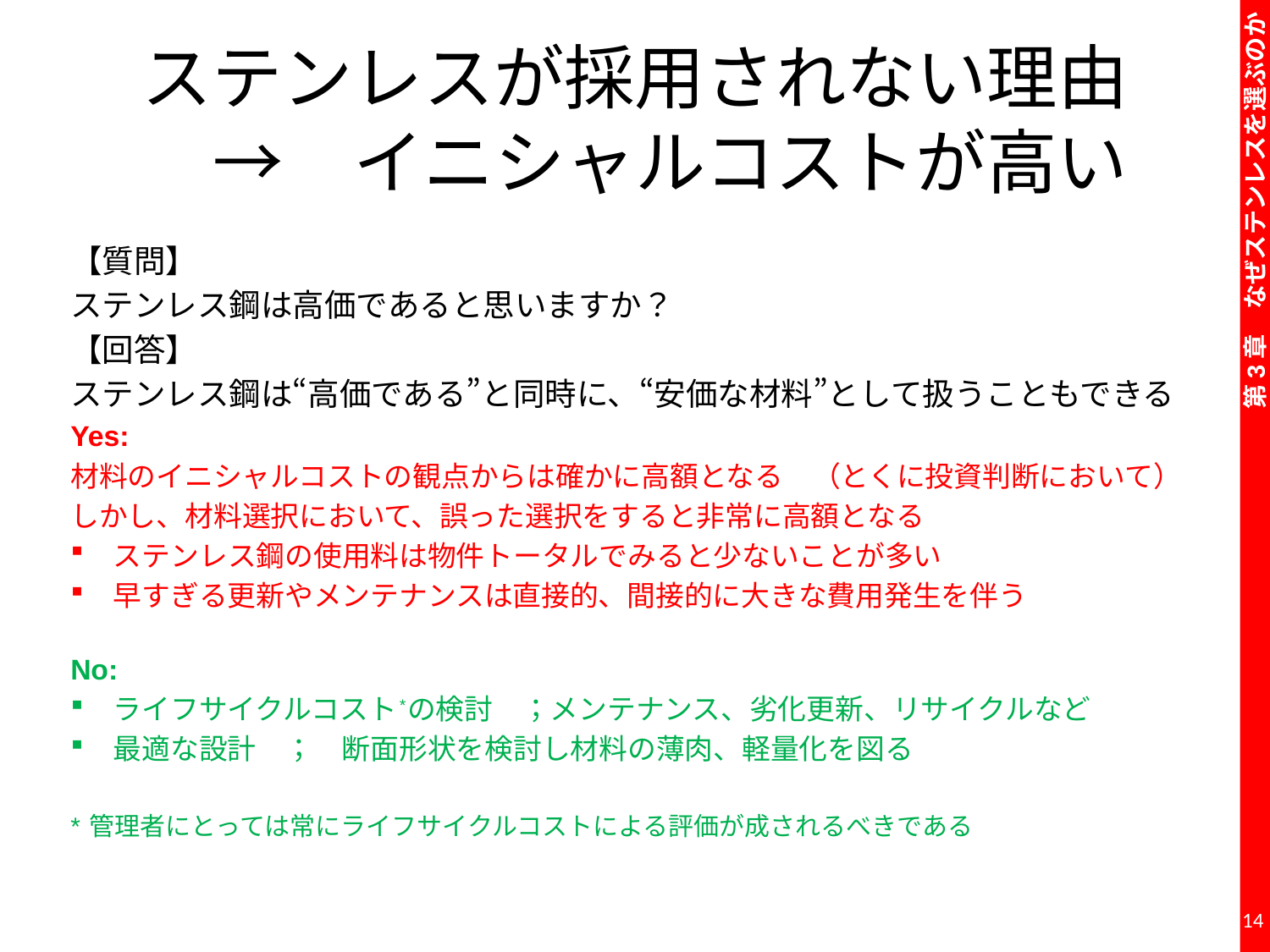

# ステンレスが採用されない理由 　→　イニシャルコストが高い
【質問】
ステンレス鋼は高価であると思いますか？
【回答】
ステンレス鋼は“高価である”と同時に、“安価な材料”として扱うこともできる
Yes:
材料のイニシャルコストの観点からは確かに高額となる　（とくに投資判断において）
しかし、材料選択において、誤った選択をすると非常に高額となる
ステンレス鋼の使用料は物件トータルでみると少ないことが多い
早すぎる更新やメンテナンスは直接的、間接的に大きな費用発生を伴う

No:
ライフサイクルコスト*の検討　；メンテナンス、劣化更新、リサイクルなど
最適な設計　；　断面形状を検討し材料の薄肉、軽量化を図る

* 管理者にとっては常にライフサイクルコストによる評価が成されるべきである
14